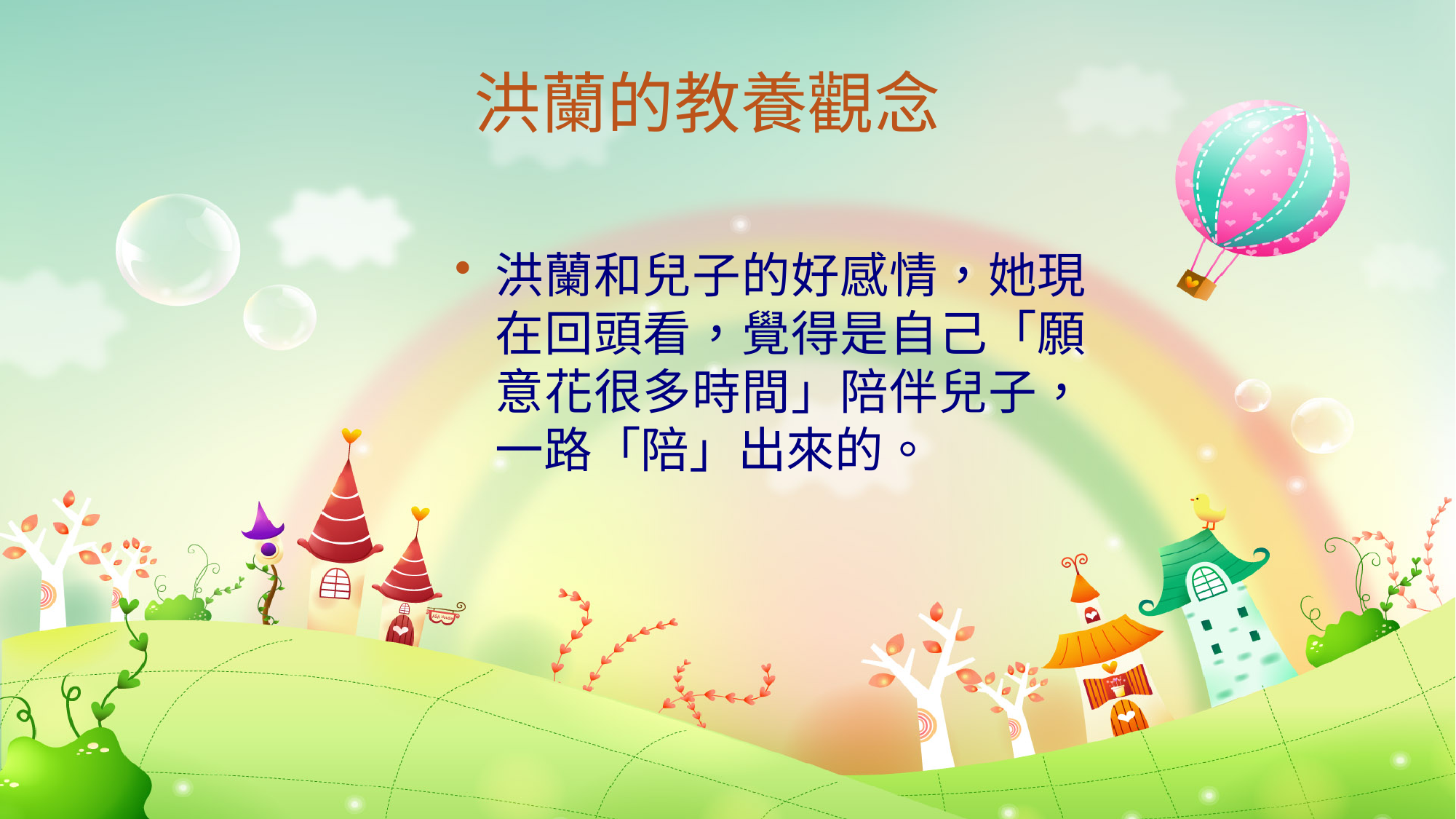

洪蘭的教養觀念

洪蘭和兒子的好感情，她現在回頭看，覺得是自己「願意花很多時間」陪伴兒子，一路「陪」出來的。